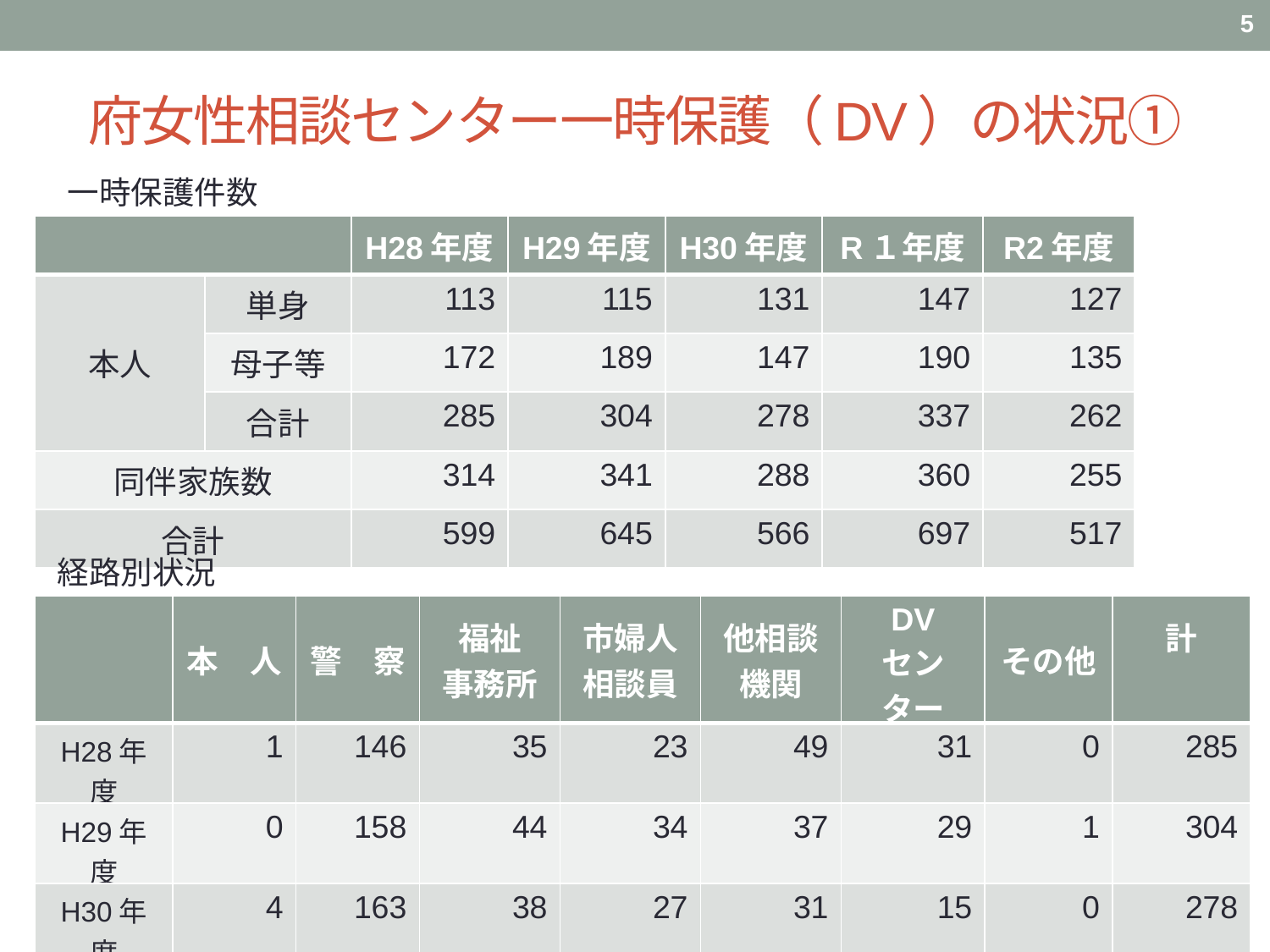

5
# 府女性相談センター一時保護（DV）の状況①
一時保護件数
|  |  | H28年度 | H29年度 | H30年度 | R１年度 | R2年度 |
| --- | --- | --- | --- | --- | --- | --- |
| 本人 | 単身 | 113 | 115 | 131 | 147 | 127 |
|  | 母子等 | 172 | 189 | 147 | 190 | 135 |
|  | 合計 | 285 | 304 | 278 | 337 | 262 |
| 同伴家族数 |  | 314 | 341 | 288 | 360 | 255 |
| 合計 |  | 599 | 645 | 566 | 697 | 517 |
経路別状況
|  | 本　人 | 警　察 | 福祉 事務所 | 市婦人 相談員 | 他相談 機関 | DV センター | その他 | 計 |
| --- | --- | --- | --- | --- | --- | --- | --- | --- |
| H28年度 | 1 | 146 | 35 | 23 | 49 | 31 | 0 | 285 |
| H29年度 | 0 | 158 | 44 | 34 | 37 | 29 | 1 | 304 |
| H30年度 | 4 | 163 | 38 | 27 | 31 | 15 | 0 | 278 |
| R1年度 | 16 | 153 | 49 | 27 | 67 | 25 | 0 | 337 |
| R2年度 | 9 | 119 | 28 | 46 | 31 | 24 | 5 | 262 |